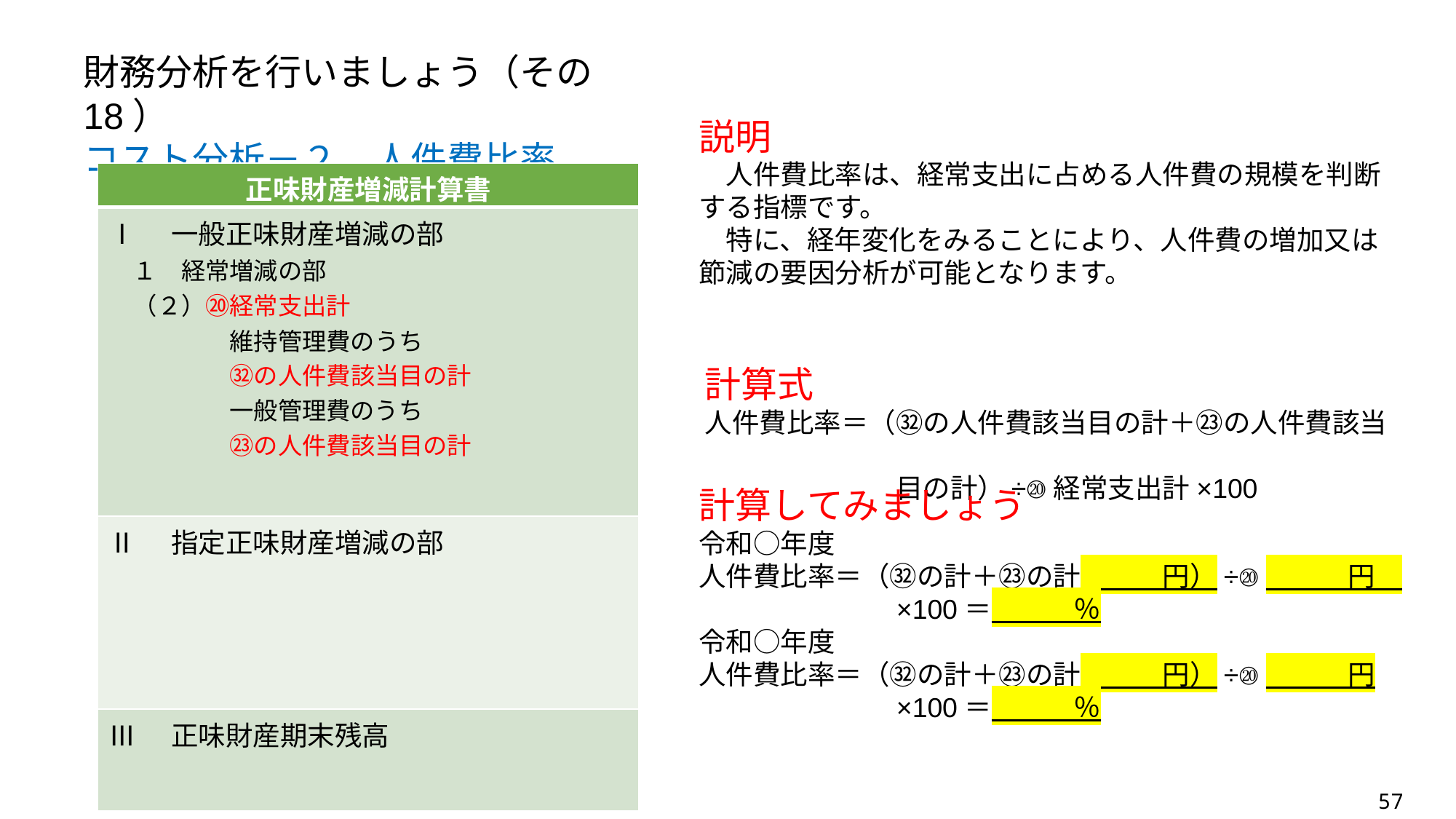

財務分析を行いましょう（その18）
コスト分析－２　人件費比率
説明
　人件費比率は、経常支出に占める人件費の規模を判断する指標です。
　特に、経年変化をみることにより、人件費の増加又は節減の要因分析が可能となります。
| 正味財産増減計算書 |
| --- |
| Ⅰ　一般正味財産増減の部 　１　経常増減の部 　（２）⑳経常支出計 　　　　　維持管理費のうち 　　　　　㉜の人件費該当目の計 　　　　　一般管理費のうち 　　　　　㉓の人件費該当目の計 |
| Ⅱ　指定正味財産増減の部 |
| Ⅲ　正味財産期末残高 |
計算式
人件費比率＝（㉜の人件費該当目の計＋㉓の人件費該当
　　　　　　　目の計）÷⑳経常支出計×100
計算してみましょう
令和○年度
人件費比率＝（㉜の計＋㉓の計　　　円）÷⑳　　　円
　　　　　　　×100＝　　　％
令和○年度
人件費比率＝（㉜の計＋㉓の計　　　円）÷⑳　　　円
　　　　　　　×100＝　　　％
57